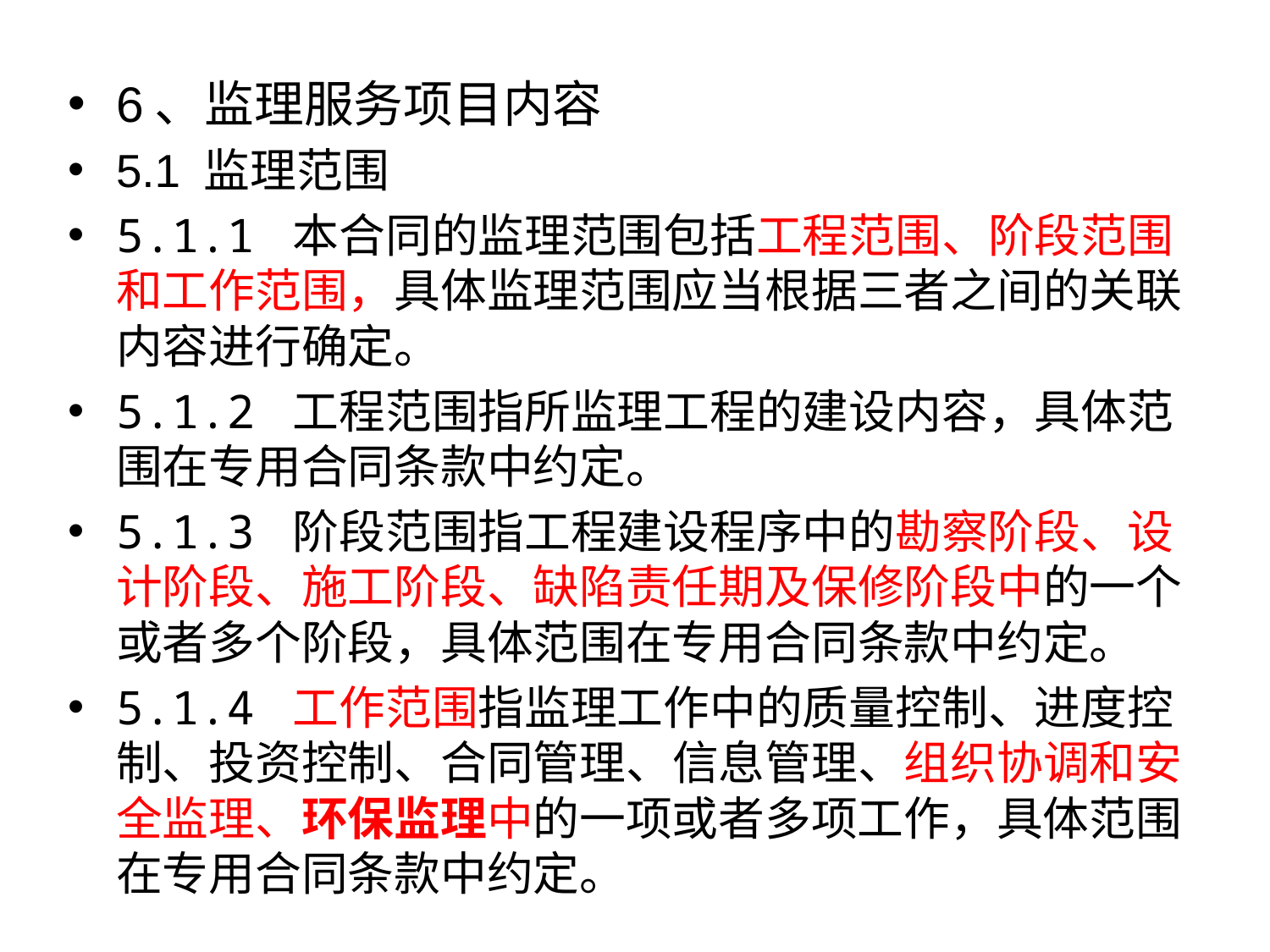

6、监理服务项目内容
5.1 监理范围
5.1.1 本合同的监理范围包括工程范围、阶段范围和工作范围，具体监理范围应当根据三者之间的关联内容进行确定。
5.1.2 工程范围指所监理工程的建设内容，具体范围在专用合同条款中约定。
5.1.3 阶段范围指工程建设程序中的勘察阶段、设计阶段、施工阶段、缺陷责任期及保修阶段中的一个或者多个阶段，具体范围在专用合同条款中约定。
5.1.4 工作范围指监理工作中的质量控制、进度控制、投资控制、合同管理、信息管理、组织协调和安全监理、环保监理中的一项或者多项工作，具体范围在专用合同条款中约定。